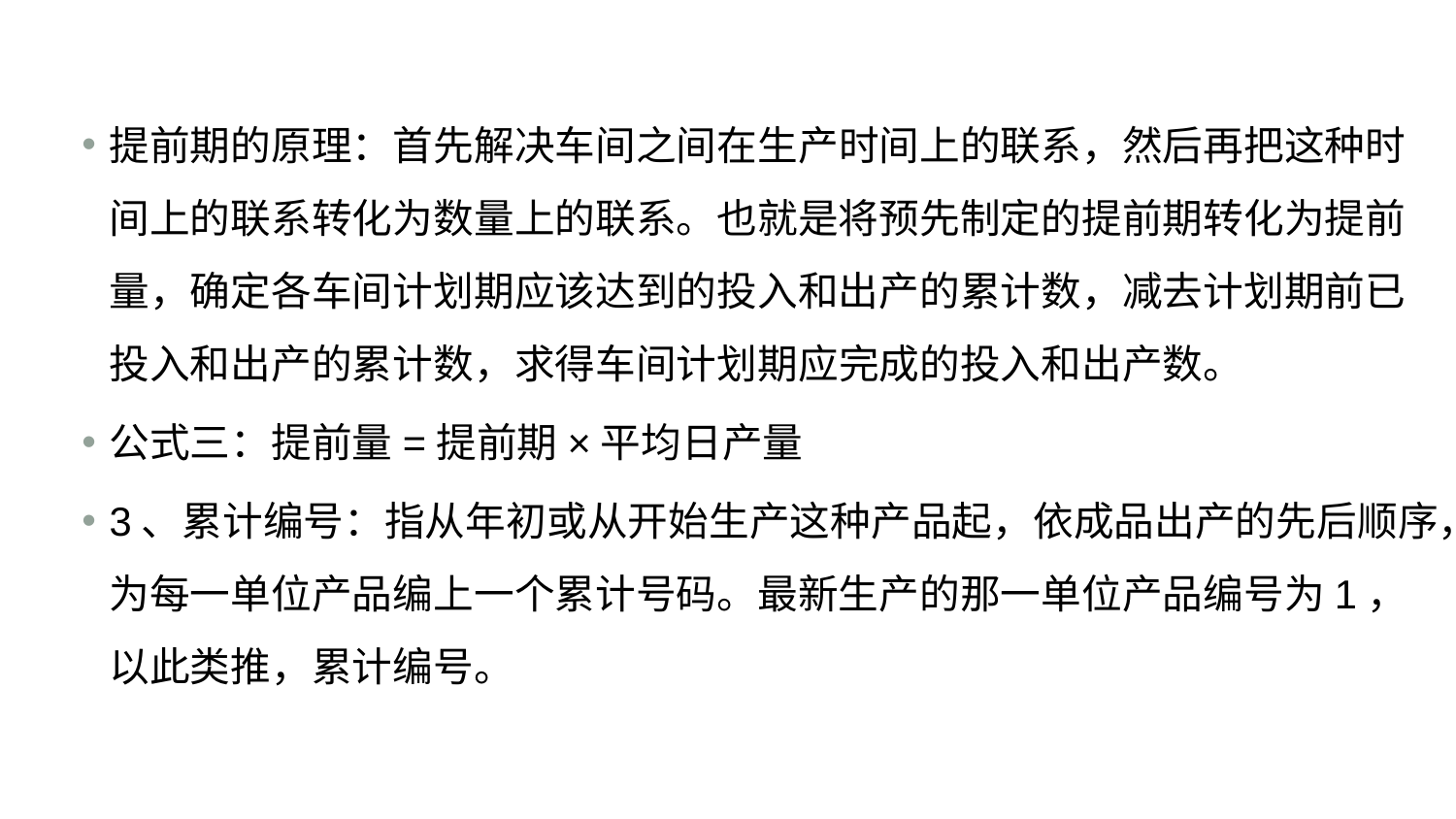

#
提前期的原理：首先解决车间之间在生产时间上的联系，然后再把这种时间上的联系转化为数量上的联系。也就是将预先制定的提前期转化为提前量，确定各车间计划期应该达到的投入和出产的累计数，减去计划期前已投入和出产的累计数，求得车间计划期应完成的投入和出产数。
公式三：提前量=提前期×平均日产量
3、累计编号：指从年初或从开始生产这种产品起，依成品出产的先后顺序，为每一单位产品编上一个累计号码。最新生产的那一单位产品编号为1，以此类推，累计编号。